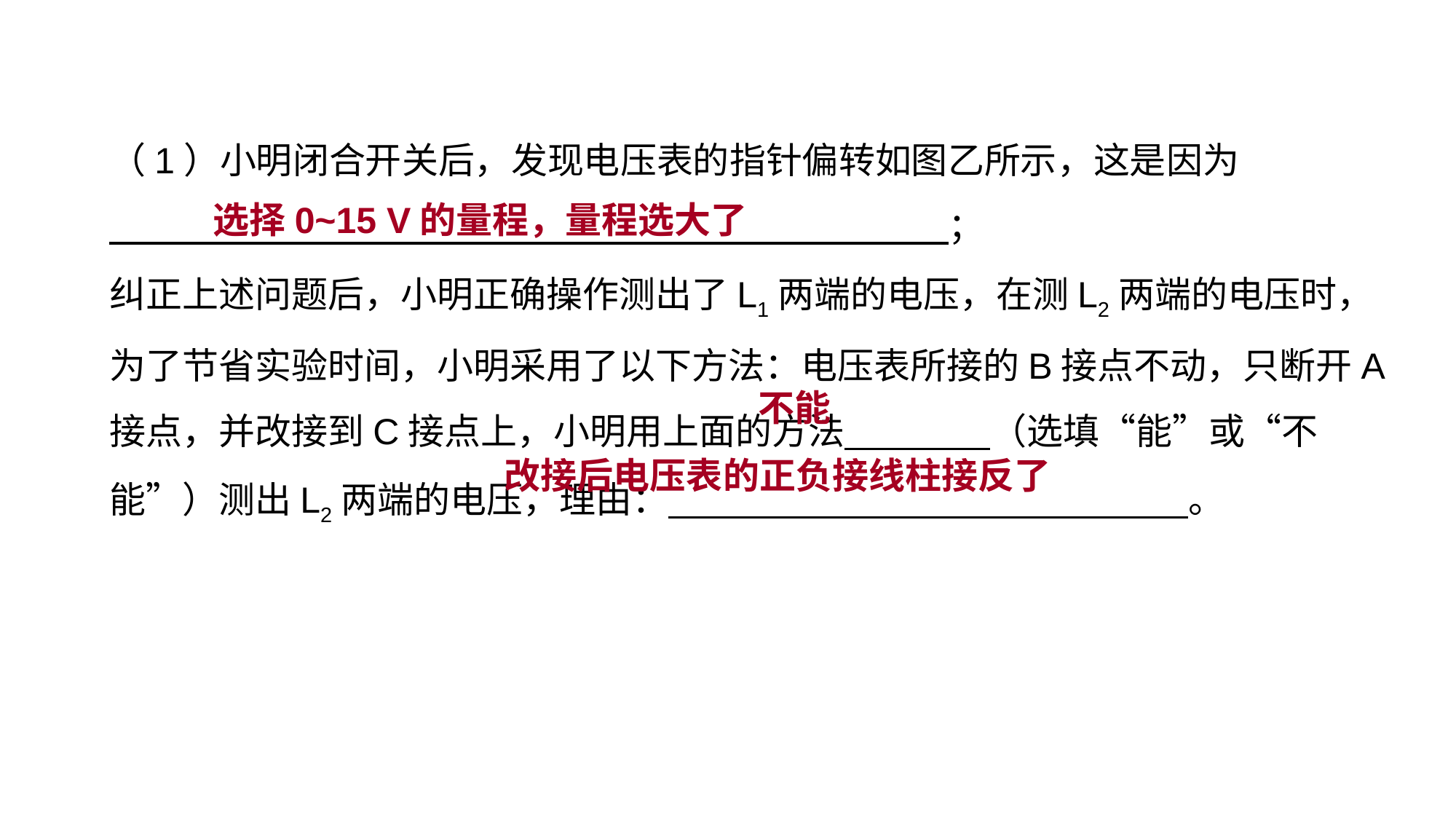

（1）小明闭合开关后，发现电压表的指针偏转如图乙所示，这是因为
　                                                                                                  ；
纠正上述问题后，小明正确操作测出了L1两端的电压，在测L2两端的电压时，为了节省实验时间，小明采用了以下方法：电压表所接的B接点不动，只断开A接点，并改接到C接点上，小明用上面的方法　　　　（选填“能”或“不能”）测出L2两端的电压，理由：　                                                           。
选择0~15 V的量程，量程选大了
实验突破 素养提升
不能
改接后电压表的正负接线柱接反了